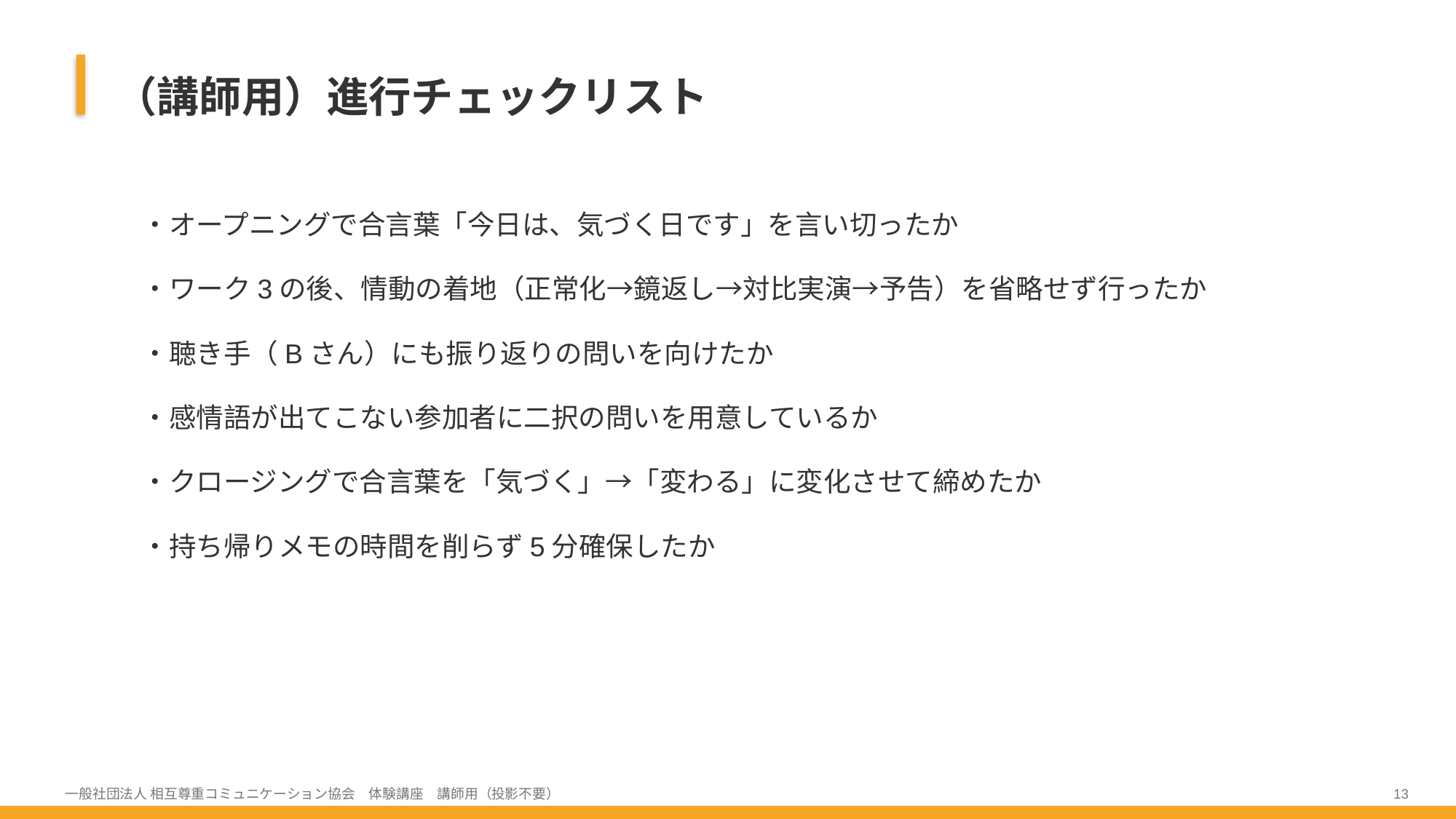

（講師用）進行チェックリスト

・オープニングで合言葉「今日は、気づく日です」を言い切ったか
・ワーク3の後、情動の着地（正常化→鏡返し→対比実演→予告）を省略せず行ったか
・聴き手（Bさん）にも振り返りの問いを向けたか
・感情語が出てこない参加者に二択の問いを用意しているか
・クロージングで合言葉を「気づく」→「変わる」に変化させて締めたか
・持ち帰りメモの時間を削らず5分確保したか
一般社団法人 相互尊重コミュニケーション協会　体験講座　講師用（投影不要）
13